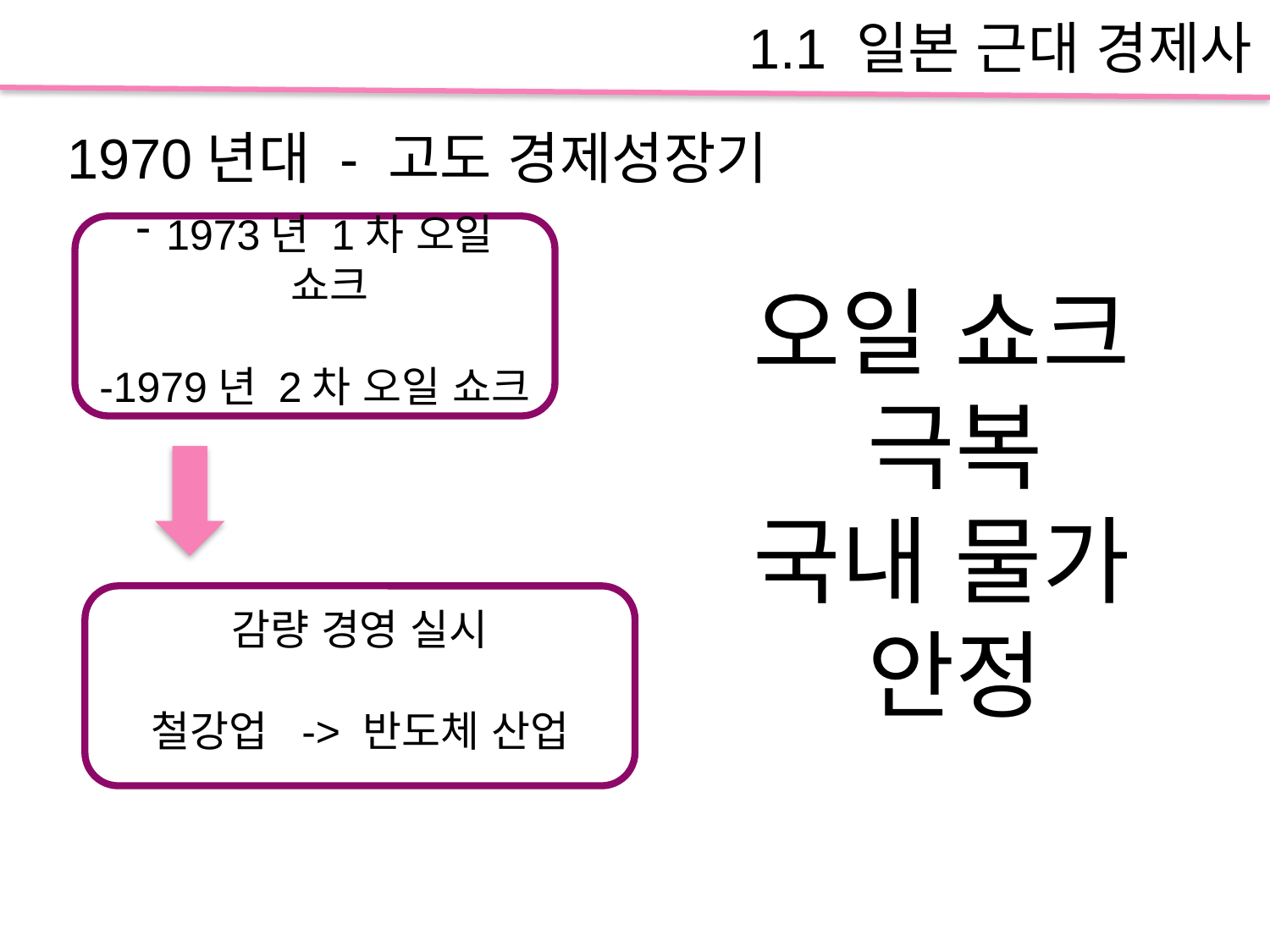

1.1 일본 근대 경제사
1970년대 - 고도 경제성장기

1973년 1차 오일 쇼크

-1979년 2차 오일 쇼크

오일 쇼크
극복
국내 물가
안정

감량 경영 실시

철강업  -> 반도체 산업